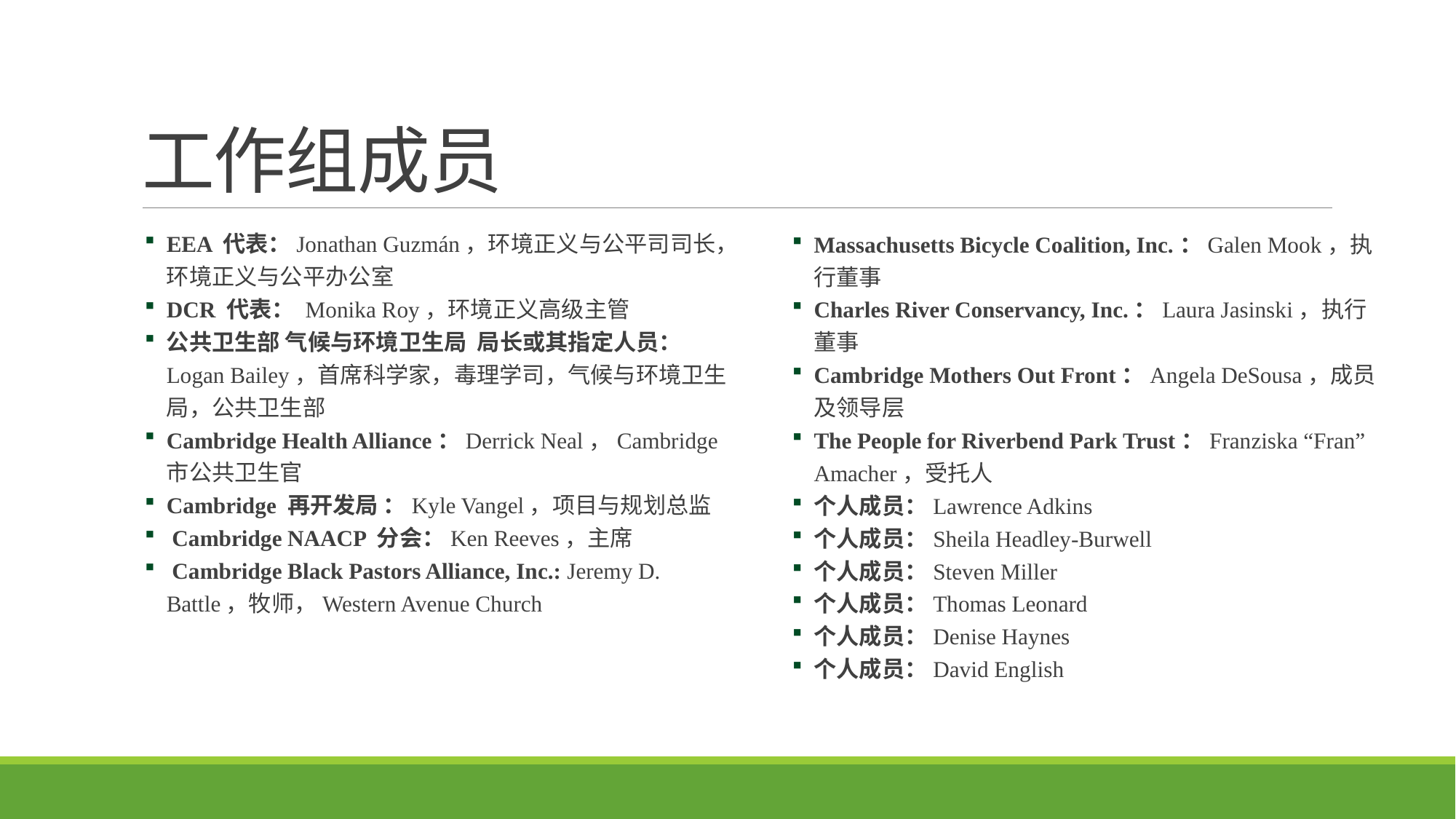

# 工作组成员
EEA 代表：Jonathan Guzmán，环境正义与公平司司长，环境正义与公平办公室
DCR 代表： Monika Roy，环境正义高级主管
公共卫生部 气候与环境卫生局  局长或其指定人员： Logan Bailey，首席科学家，毒理学司，气候与环境卫生局，公共卫生部
Cambridge Health Alliance：Derrick Neal，Cambridge 市公共卫生官
Cambridge 再开发局 ：Kyle Vangel，项目与规划总监
 Cambridge NAACP 分会：Ken Reeves，主席
 Cambridge Black Pastors Alliance, Inc.: Jeremy D. Battle，牧师，Western Avenue Church
Massachusetts Bicycle Coalition, Inc.：Galen Mook，执行董事
Charles River Conservancy, Inc.：Laura Jasinski，执行董事
Cambridge Mothers Out Front：Angela DeSousa，成员及领导层
The People for Riverbend Park Trust：Franziska “Fran” Amacher，受托人
个人成员：Lawrence Adkins
个人成员：Sheila Headley-Burwell
个人成员：Steven Miller
个人成员：Thomas Leonard
个人成员：Denise Haynes
个人成员：David English